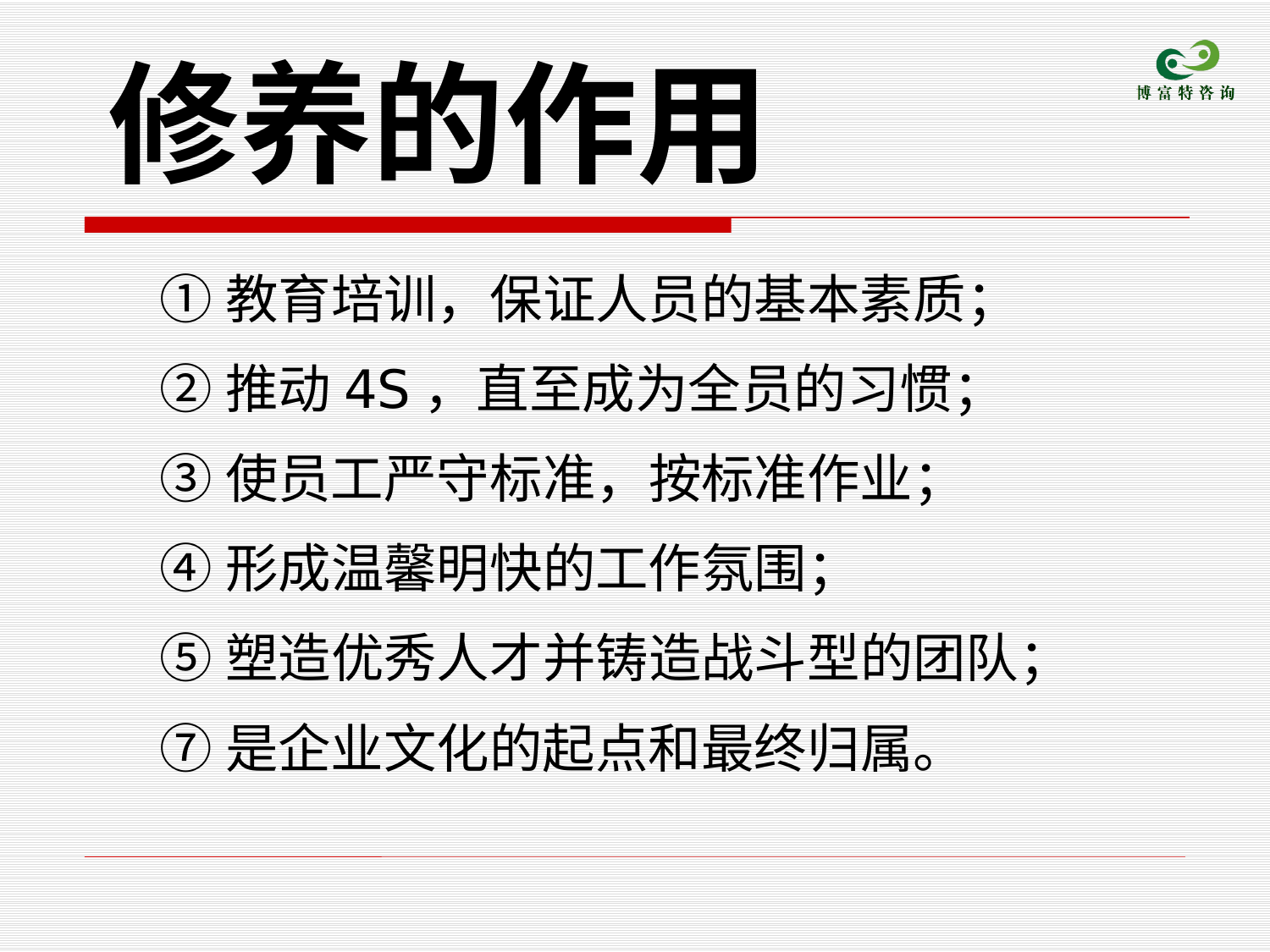

# 修养的作用
①教育培训，保证人员的基本素质；
②推动4S，直至成为全员的习惯；
③使员工严守标准，按标准作业；
④形成温馨明快的工作氛围；
⑤塑造优秀人才并铸造战斗型的团队；
⑦是企业文化的起点和最终归属。
268